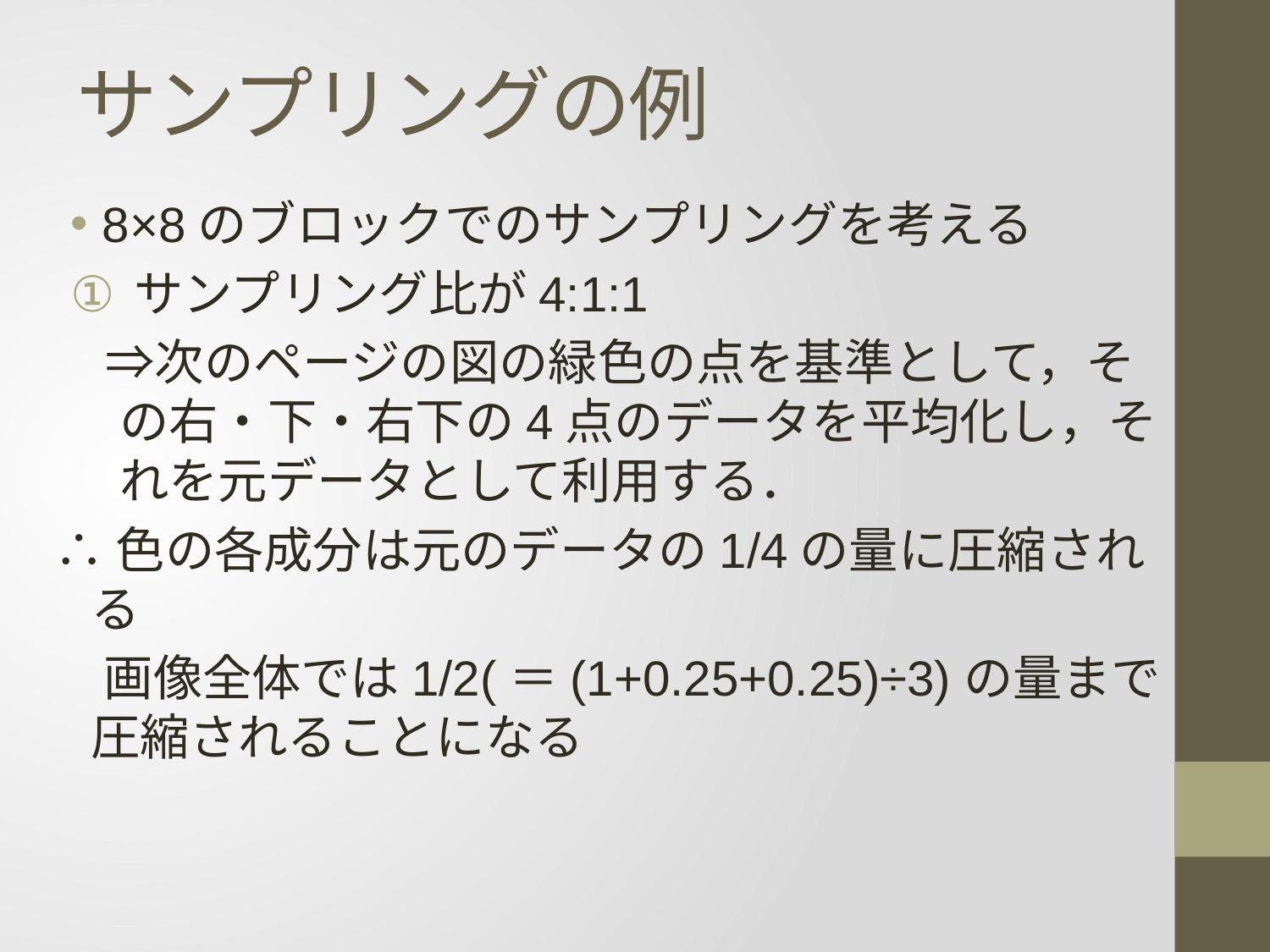

# サンプリングの例
8×8のブロックでのサンプリングを考える
サンプリング比が4:1:1
　⇒次のページの図の緑色の点を基準として，その右・下・右下の4点のデータを平均化し，それを元データとして利用する．
∴色の各成分は元のデータの1/4の量に圧縮される
　画像全体では1/2(＝(1+0.25+0.25)÷3)の量まで圧縮されることになる